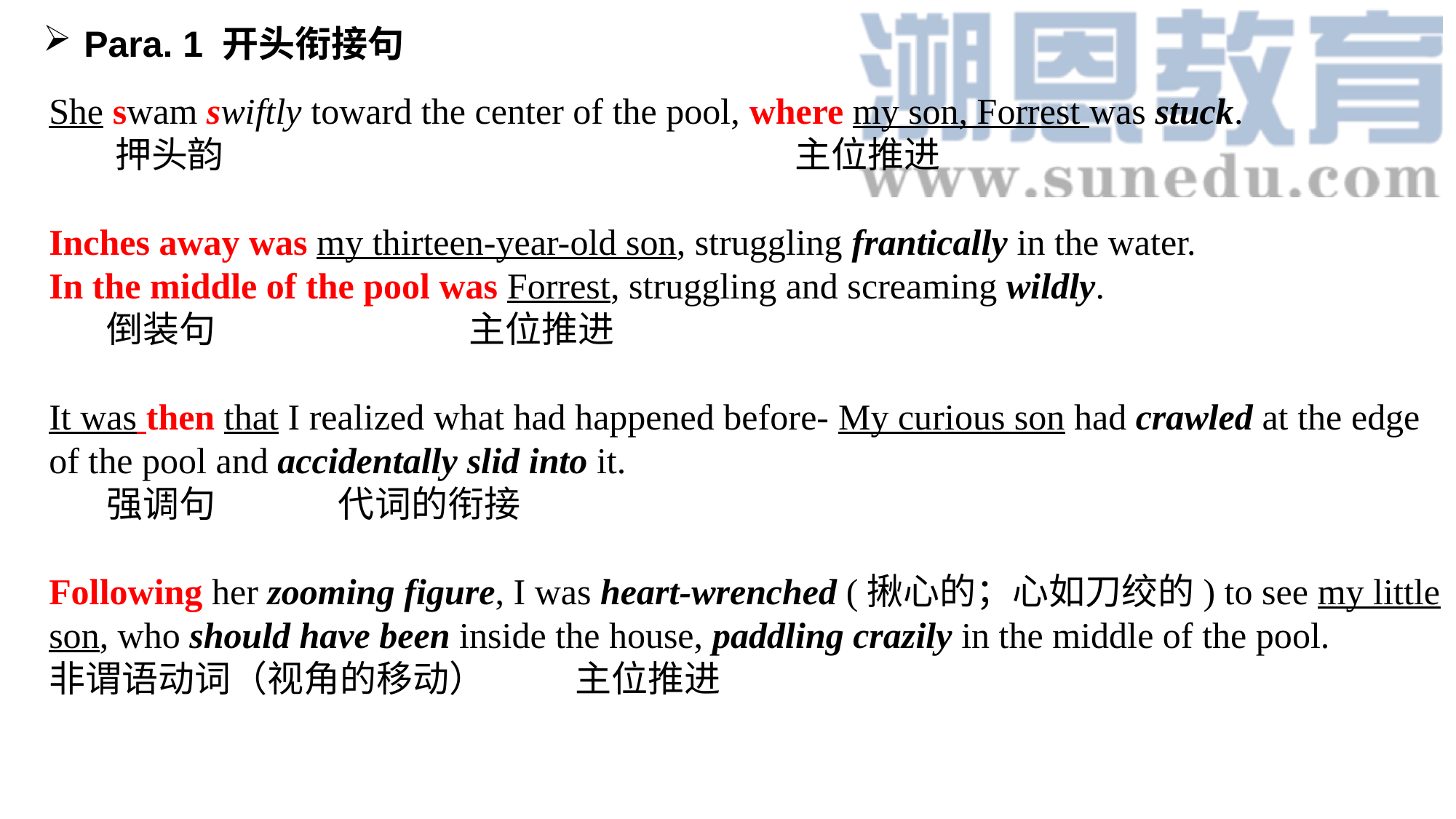

Para. 1 开头衔接句
She swam swiftly toward the center of the pool, where my son, Forrest was stuck.
       押头韵                                                                      主位推进

Inches away was my thirteen-year-old son, struggling frantically in the water.
In the middle of the pool was Forrest, struggling and screaming wildly.
      倒装句                               主位推进

It was then that I realized what had happened before- My curious son had crawled at the edge of the pool and accidentally slid into it.
      强调句               代词的衔接

Following her zooming figure, I was heart-wrenched (揪心的；心如刀绞的) to see my little son, who should have been inside the house, paddling crazily in the middle of the pool.
非谓语动词（视角的移动）           主位推进